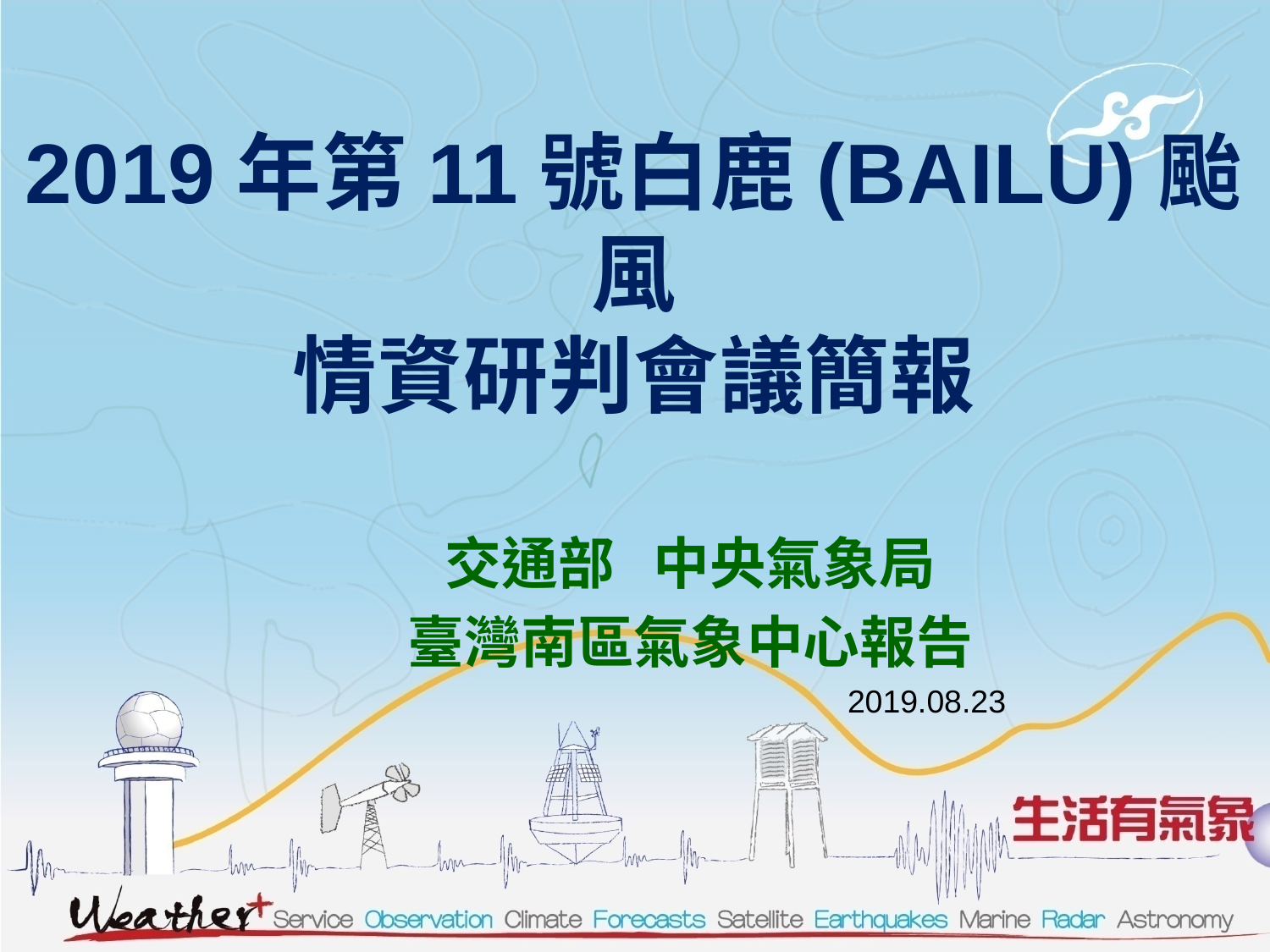

# 2019年第11號白鹿(BAILU)颱風 情資研判會議簡報
交通部   中央氣象局
臺灣南區氣象中心報告
2019.08.23